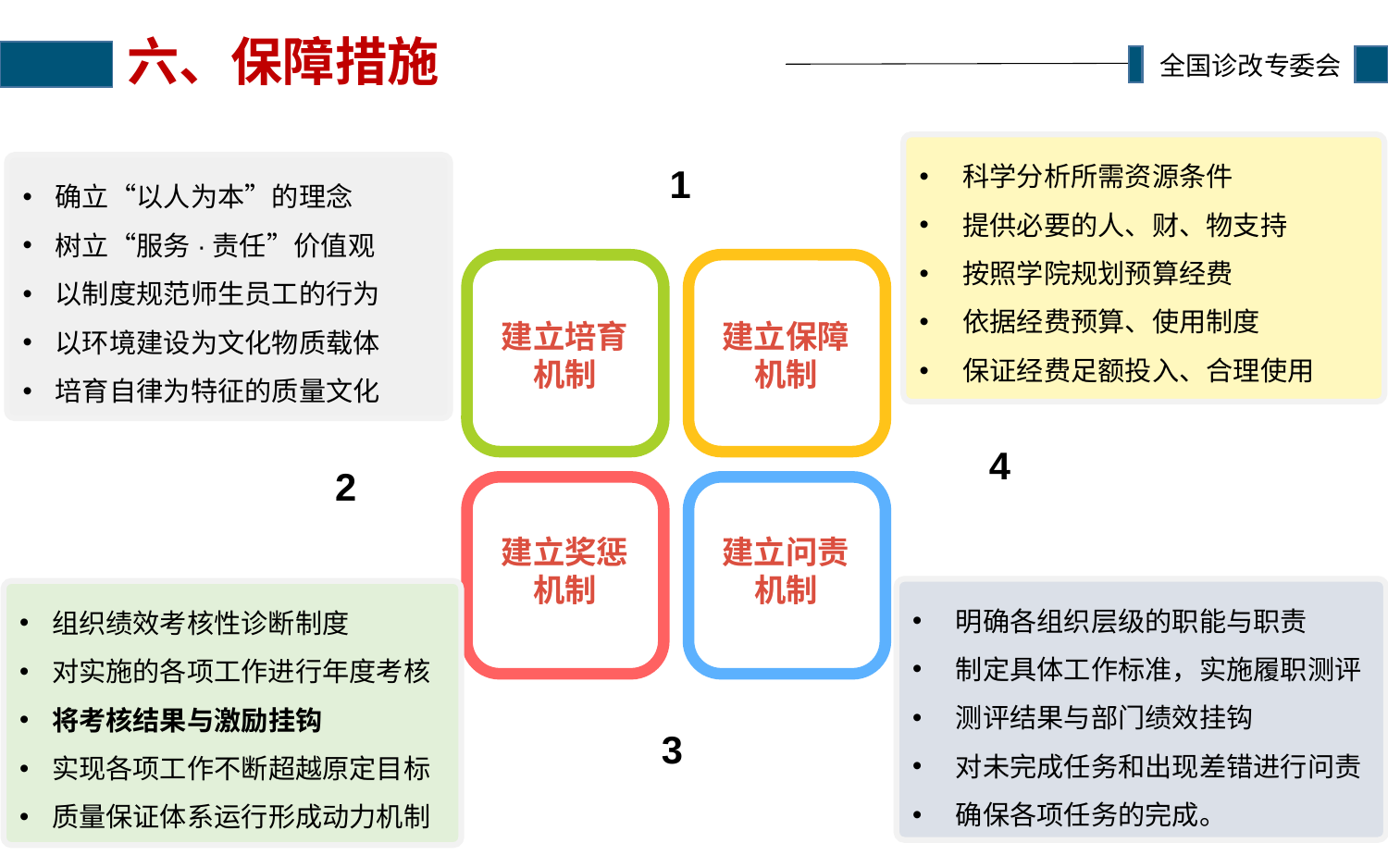

# 六、保障措施
科学分析所需资源条件
提供必要的人、财、物支持
按照学院规划预算经费
依据经费预算、使用制度
保证经费足额投入、合理使用
1
确立“以人为本”的理念
树立“服务·责任”价值观
以制度规范师生员工的行为
以环境建设为文化物质载体
培育自律为特征的质量文化

建立培育机制
建立保障机制
4
2

建立奖惩机制
建立问责机制
明确各组织层级的职能与职责
制定具体工作标准，实施履职测评
测评结果与部门绩效挂钩
对未完成任务和出现差错进行问责
确保各项任务的完成。
组织绩效考核性诊断制度
对实施的各项工作进行年度考核
将考核结果与激励挂钩
实现各项工作不断超越原定目标
质量保证体系运行形成动力机制
3